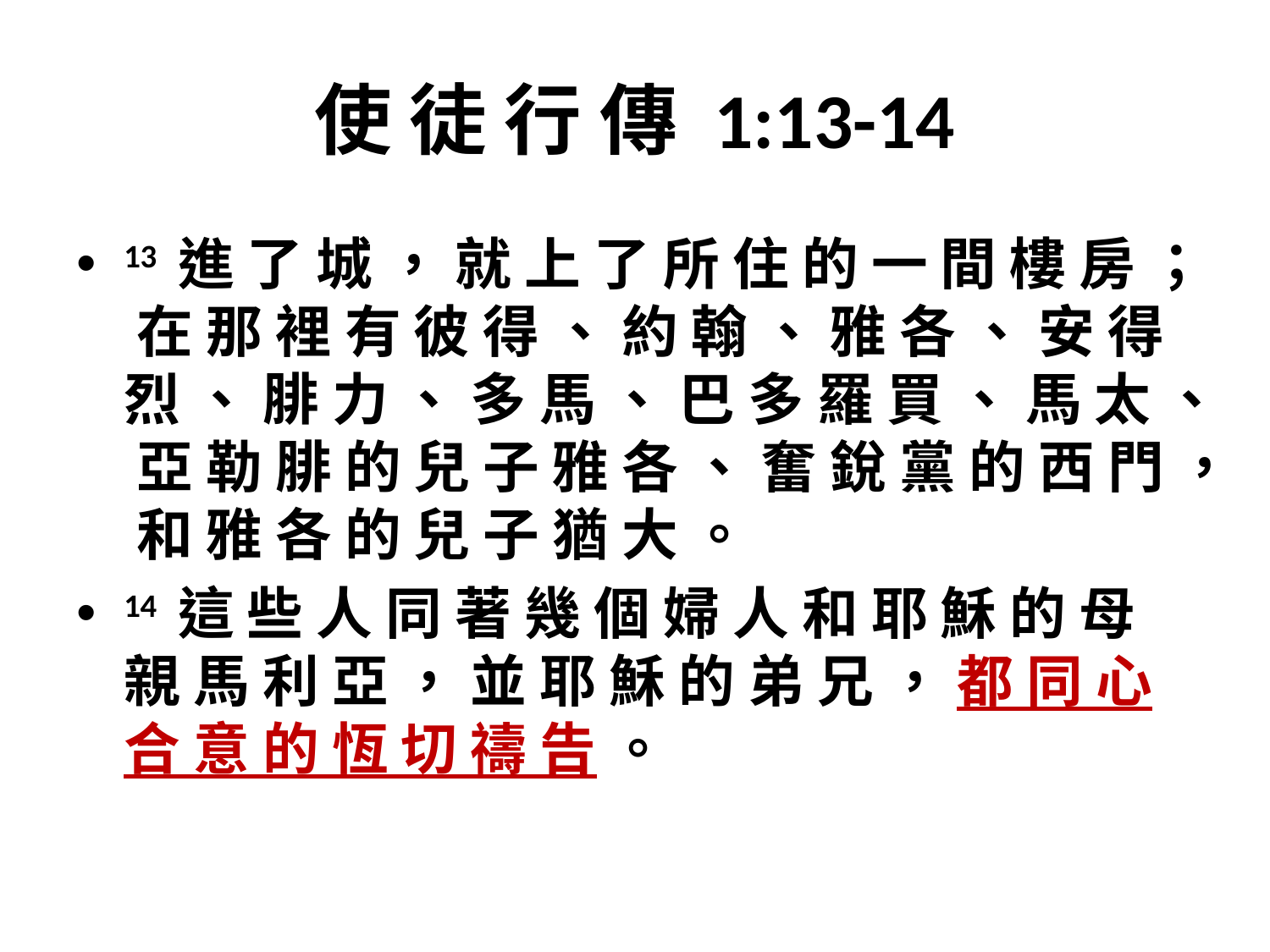

# 使 徒 行 傳 1:13-14
13 進 了 城 ， 就 上 了 所 住 的 一 間 樓 房 ； 在 那 裡 有 彼 得 、 約 翰 、 雅 各 、 安 得 烈 、 腓 力 、 多 馬 、 巴 多 羅 買 、 馬 太 、 亞 勒 腓 的 兒 子 雅 各 、 奮 銳 黨 的 西 門 ， 和 雅 各 的 兒 子 猶 大 。
14 這 些 人 同 著 幾 個 婦 人 和 耶 穌 的 母 親 馬 利 亞 ， 並 耶 穌 的 弟 兄 ， 都 同 心 合 意 的 恆 切 禱 告 。